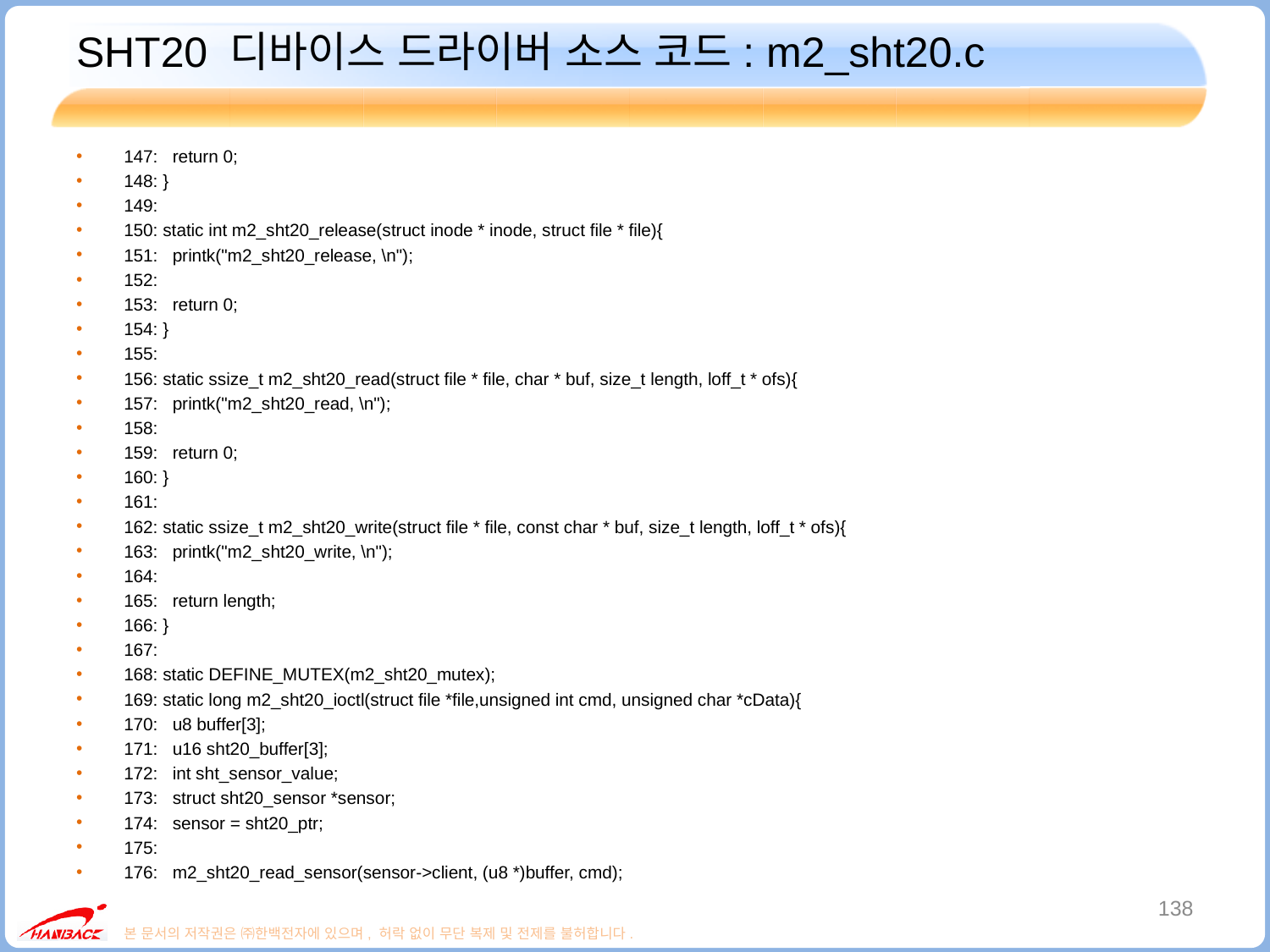

# SHT20 디바이스 드라이버 소스 코드: m2_sht20.c
147:   return 0;
148: }
149:
150: static int m2_sht20_release(struct inode * inode, struct file * file){
151:   printk("m2_sht20_release, \n");
152:
153:   return 0;
154: }
155:
156: static ssize_t m2_sht20_read(struct file * file, char * buf, size_t length, loff_t * ofs){
157:   printk("m2_sht20_read, \n");
158:
159:   return 0;
160: }
161:
162: static ssize_t m2_sht20_write(struct file * file, const char * buf, size_t length, loff_t * ofs){
163:   printk("m2_sht20_write, \n");
164:
165:   return length;
166: }
167:
168: static DEFINE_MUTEX(m2_sht20_mutex);
169: static long m2_sht20_ioctl(struct file *file,unsigned int cmd, unsigned char *cData){
170:   u8 buffer[3];
171:   u16 sht20_buffer[3];
172:   int sht_sensor_value;
173:   struct sht20_sensor *sensor;
174:   sensor = sht20_ptr;
175:
176:   m2_sht20_read_sensor(sensor->client, (u8 *)buffer, cmd);
138